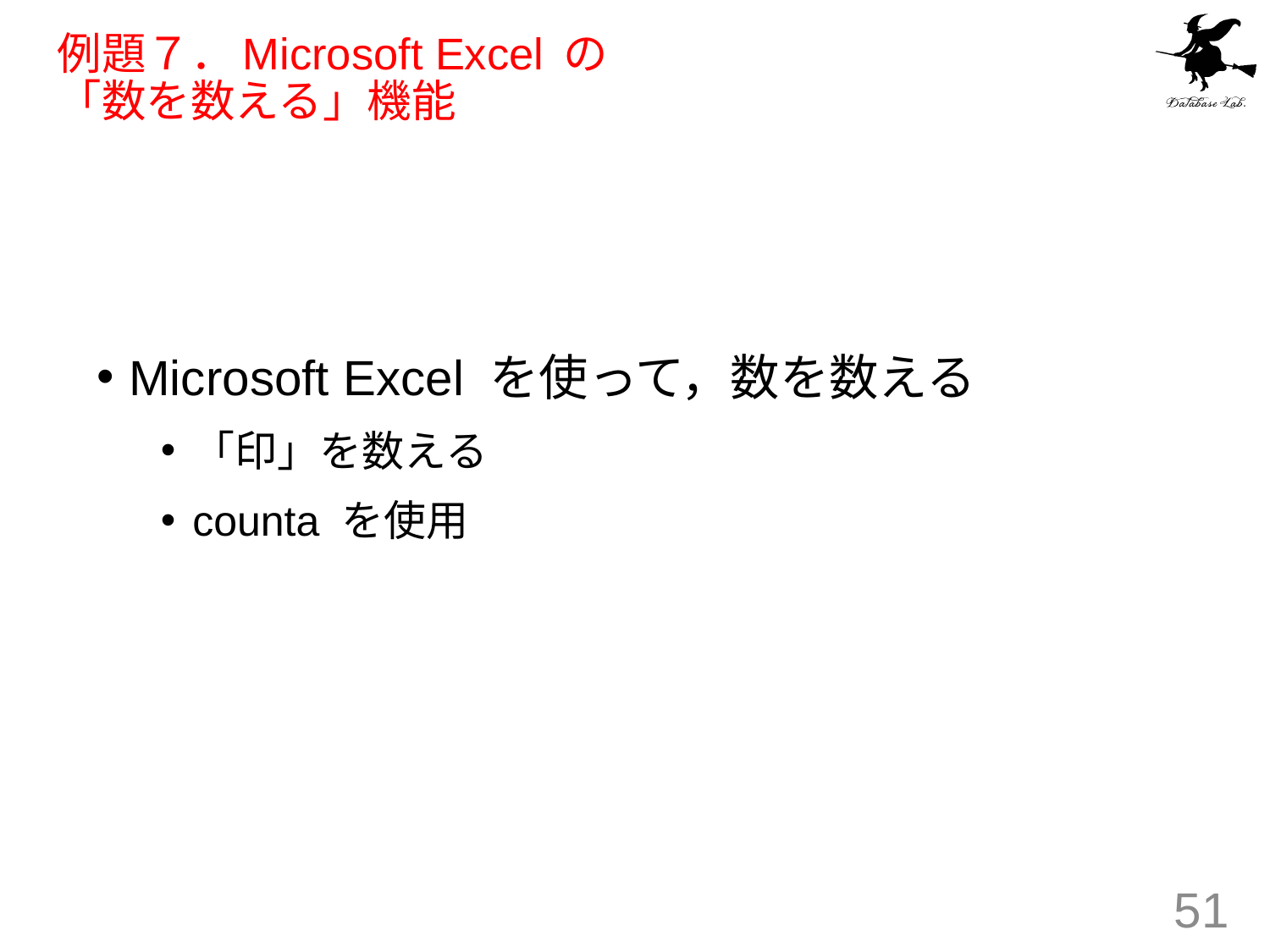

# 例題７．Microsoft Excel の 「数を数える」機能
Microsoft Excel を使って，数を数える
「印」を数える
counta を使用

51